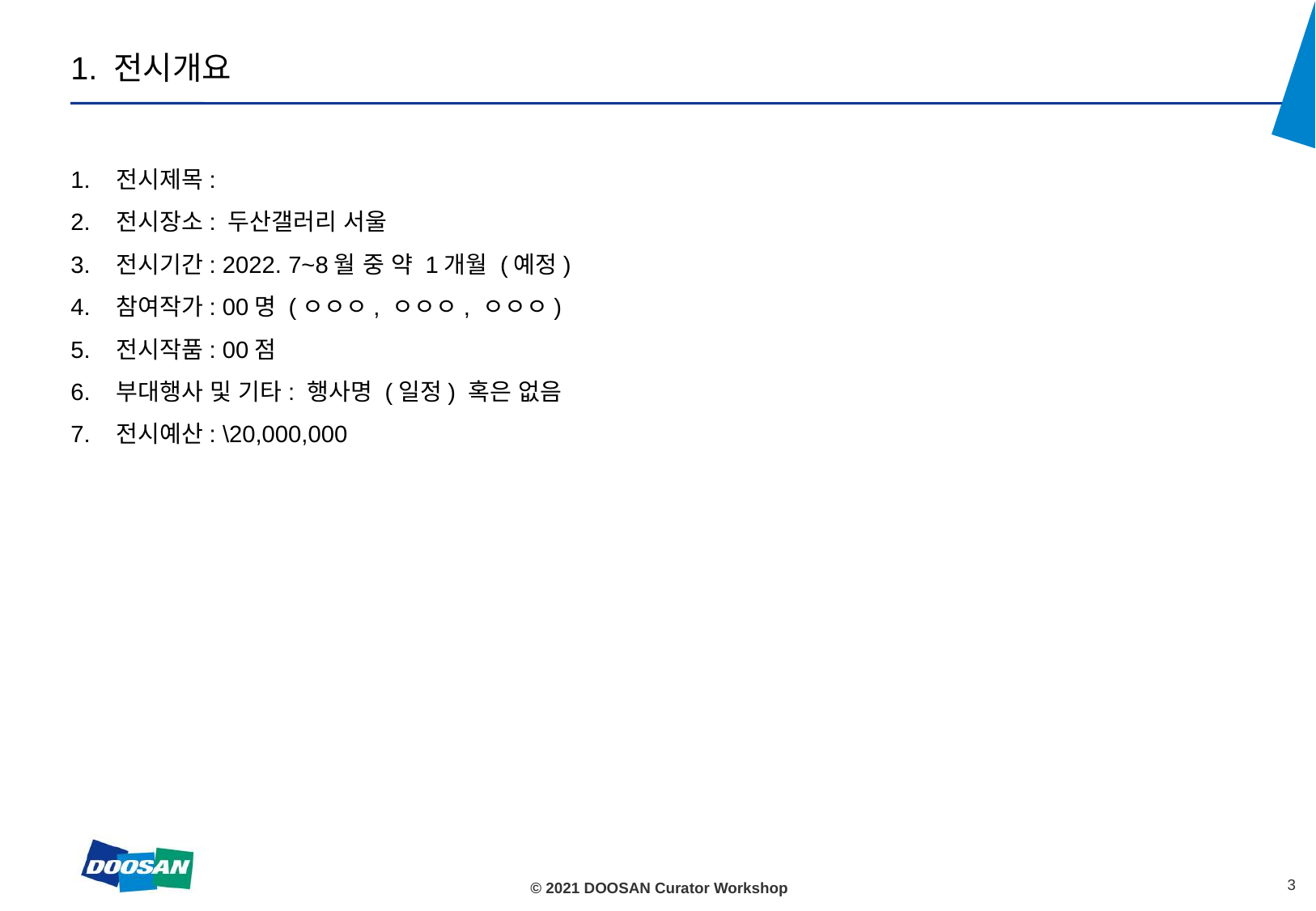

# 1. 전시개요
전시제목:
전시장소: 두산갤러리 서울
전시기간: 2022. 7~8월 중 약 1개월 (예정)
참여작가: 00명 (ㅇㅇㅇ, ㅇㅇㅇ, ㅇㅇㅇ)
전시작품: 00점
부대행사 및 기타: 행사명 (일정) 혹은 없음
전시예산: \20,000,000
3